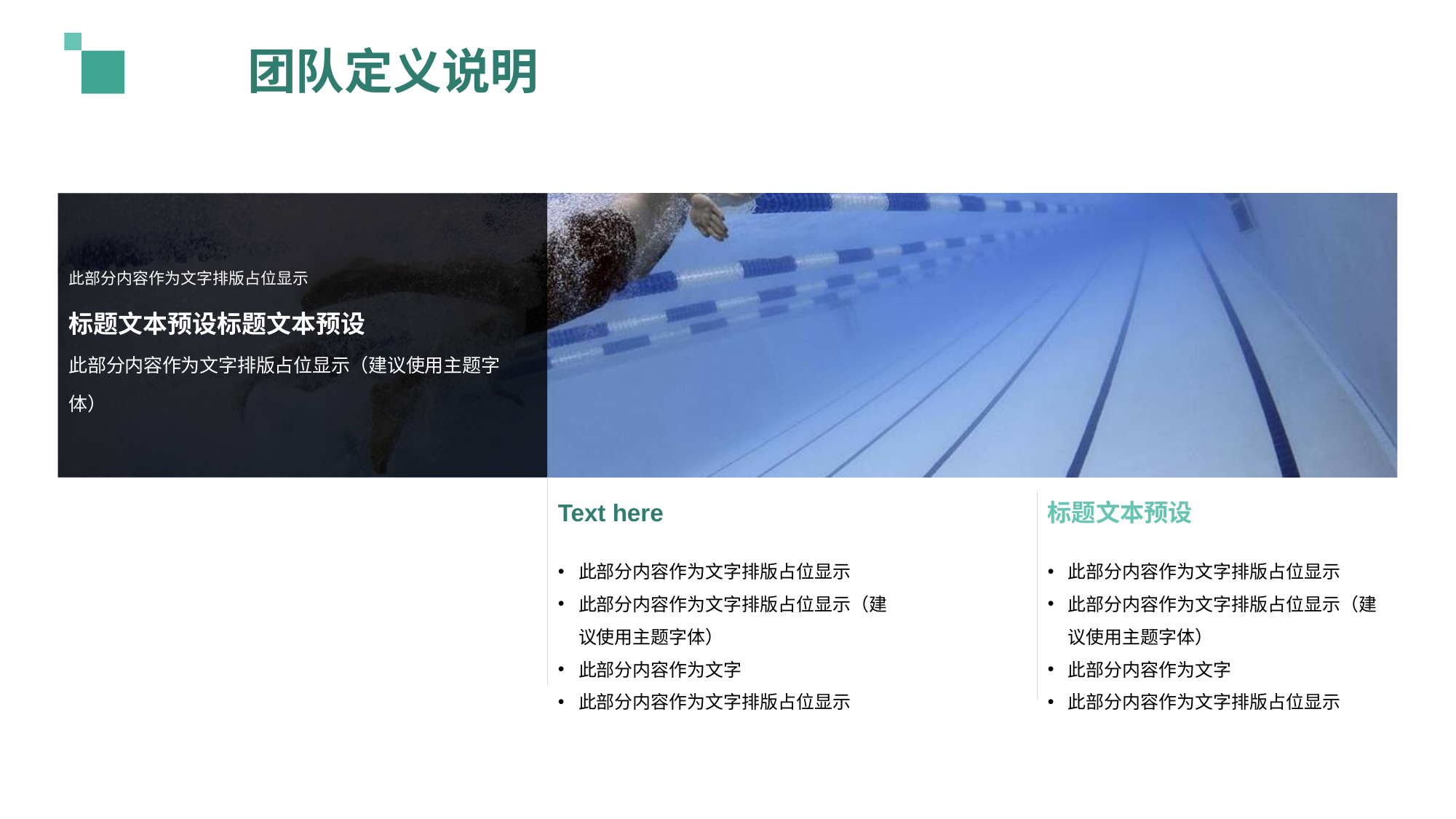

团队定义说明

此部分内容作为文字排版占位显示
标题文本预设标题文本预设
此部分内容作为文字排版占位显示（建议使用主题字体）
Text here
标题文本预设
此部分内容作为文字排版占位显示
此部分内容作为文字排版占位显示（建议使用主题字体）
此部分内容作为文字
此部分内容作为文字排版占位显示
此部分内容作为文字排版占位显示
此部分内容作为文字排版占位显示（建议使用主题字体）
此部分内容作为文字
此部分内容作为文字排版占位显示